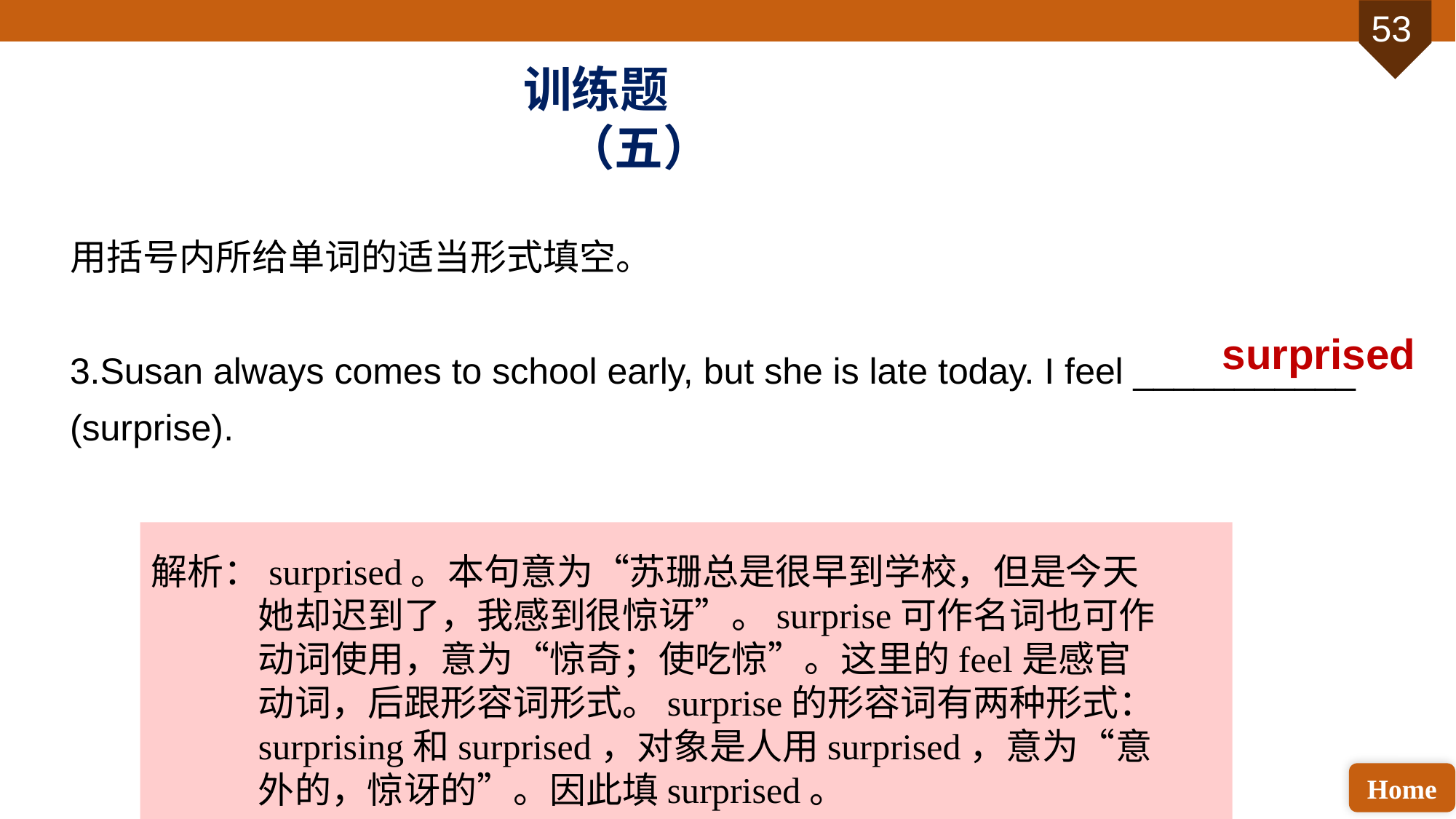

训练题（五）
用括号内所给单词的适当形式填空。

3.Susan always comes to school early, but she is late today. I feel ___________ (surprise).
surprised

解析：surprised。本句意为“苏珊总是很早到学校，但是今天她却迟到了，我感到很惊讶”。surprise可作名词也可作动词使用，意为“惊奇；使吃惊”。这里的feel是感官动词，后跟形容词形式。surprise的形容词有两种形式：surprising和surprised，对象是人用surprised，意为“意外的，惊讶的”。因此填surprised。